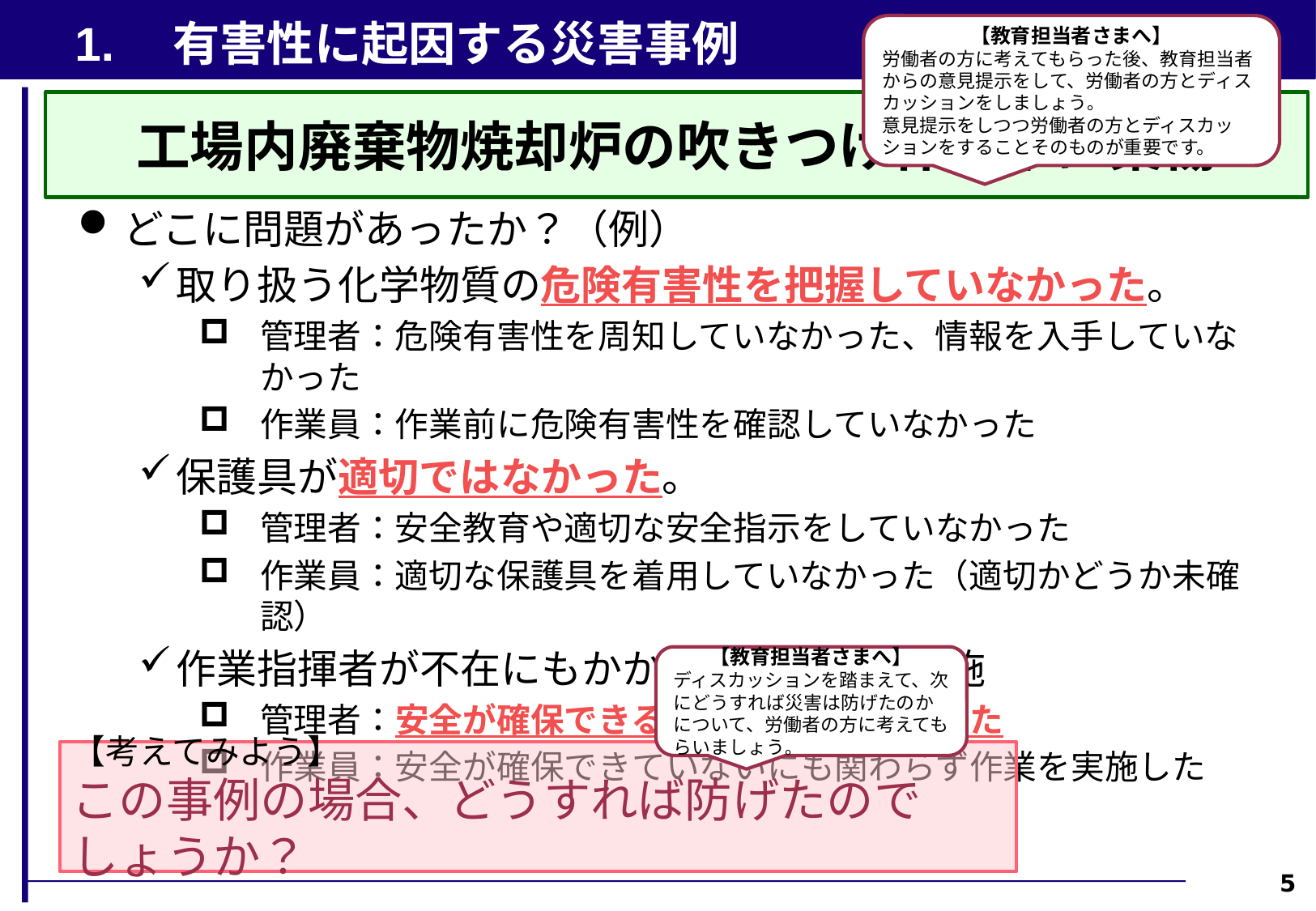

1.　有害性に起因する災害事例
【教育担当者さまへ】
労働者の方に考えてもらった後、教育担当者からの意見提示をして、労働者の方とディスカッションをしましょう。
意見提示をしつつ労働者の方とディスカッションをすることそのものが重要です。
工場内廃棄物焼却炉の吹きつけ作業中に薬傷
どこに問題があったか？（例）
取り扱う化学物質の危険有害性を把握していなかった。
管理者：危険有害性を周知していなかった、情報を入手していなかった
作業員：作業前に危険有害性を確認していなかった
保護具が適切ではなかった。
管理者：安全教育や適切な安全指示をしていなかった
作業員：適切な保護具を着用していなかった（適切かどうか未確認）
作業指揮者が不在にもかかわらず作業を実施
管理者：安全が確保できる体制を確保しなかった
作業員：安全が確保できていないにも関わらず作業を実施した
【教育担当者さまへ】
ディスカッションを踏まえて、次にどうすれば災害は防げたのかについて、労働者の方に考えてもらいましょう。
【考えてみよう】
この事例の場合、どうすれば防げたのでしょうか？
5